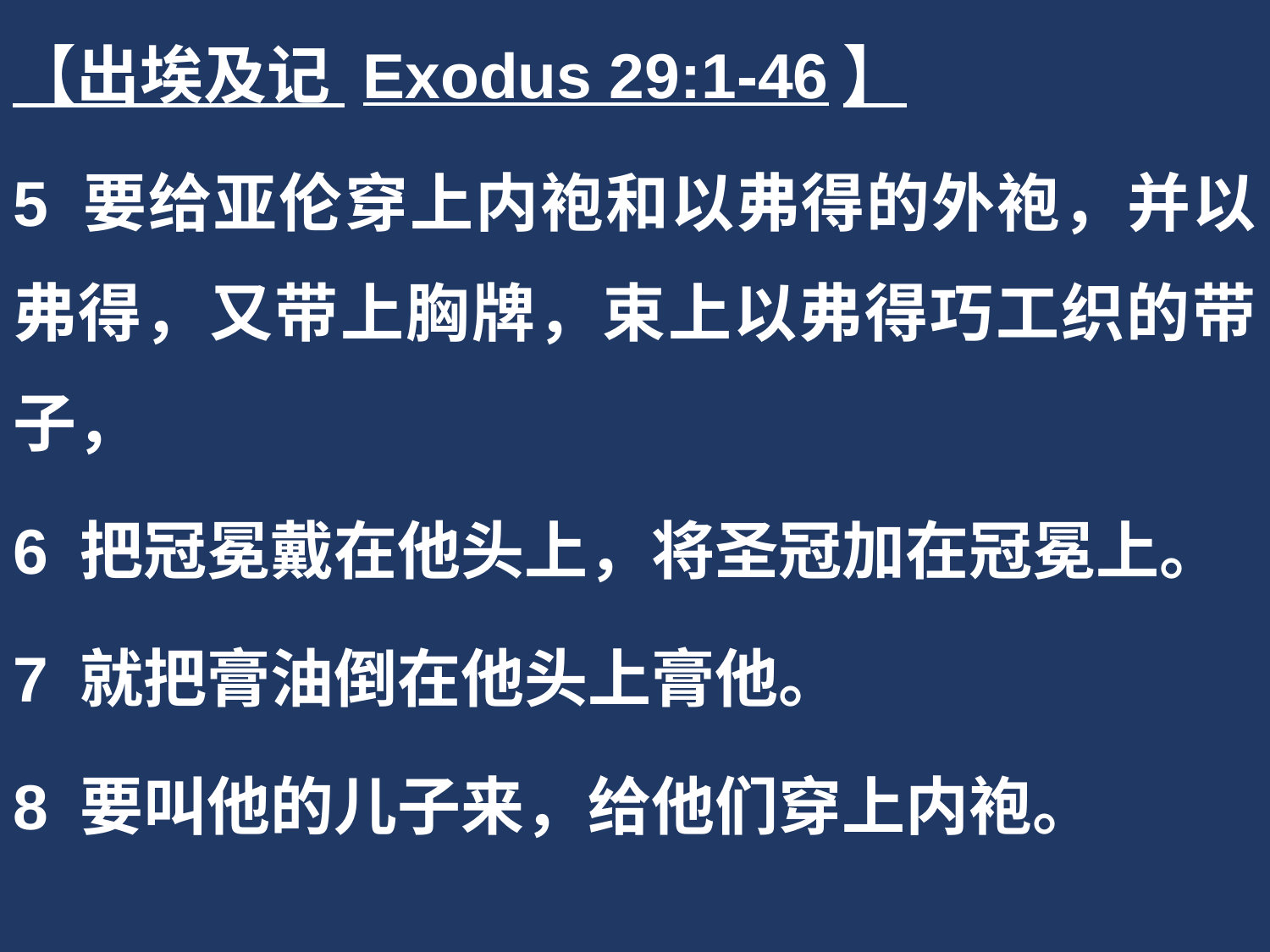

【出埃及记 Exodus 29:1-46】
5 要给亚伦穿上内袍和以弗得的外袍，并以弗得，又带上胸牌，束上以弗得巧工织的带子，
6 把冠冕戴在他头上，将圣冠加在冠冕上。
7 就把膏油倒在他头上膏他。
8 要叫他的儿子来，给他们穿上内袍。